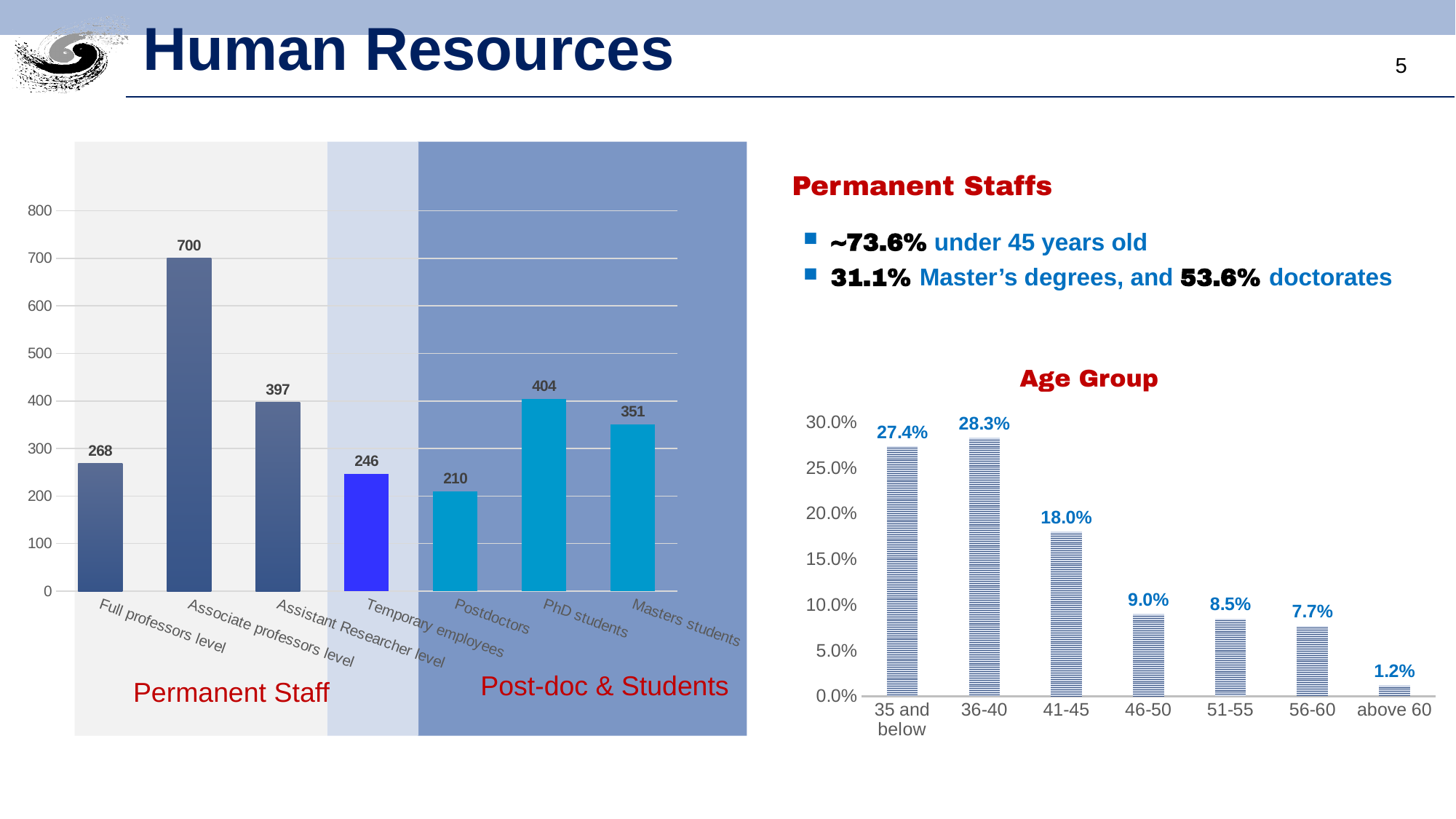

# Human Resources
5

### Chart

| Category | 系列 1 |
|---|---|
| Full professors level | 268.0 |
| Associate professors level | 700.0 |
| Assistant Researcher level | 397.0 |
| Temporary employees | 246.0 |
| Postdoctors | 210.0 |
| PhD students | 404.0 |
| Masters students | 351.0 |
Post-doc & Students
Permanent Staff
Permanent Staffs
~73.6% under 45 years old
31.1% Master’s degrees, and 53.6% doctorates
Age Group

### Chart

| Category | 系列 1 |
|---|---|
| 35 and below | 0.274 |
| 36-40 | 0.283 |
| 41-45 | 0.18 |
| 46-50 | 0.09 |
| 51-55 | 0.085 |
| 56-60 | 0.077 |
| above 60 | 0.012 |